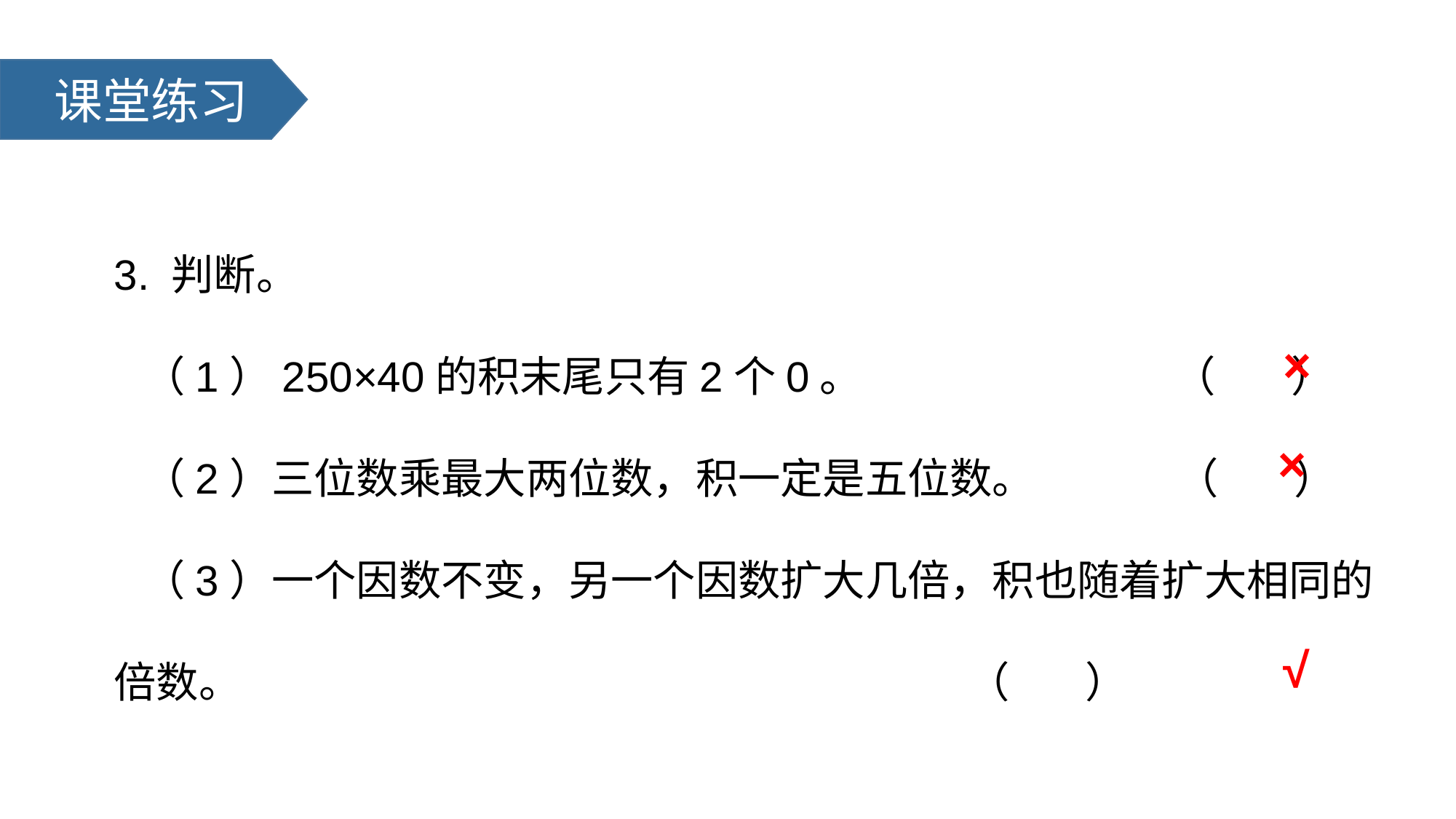

课堂练习
3. 判断。
  （1）250×40的积末尾只有2个0。                                 （        ）
  （2）三位数乘最大两位数，积一定是五位数。               （        ）
  （3）一个因数不变，另一个因数扩大几倍，积也随着扩大相同的倍数。                                                                             （        ）

×
×
√